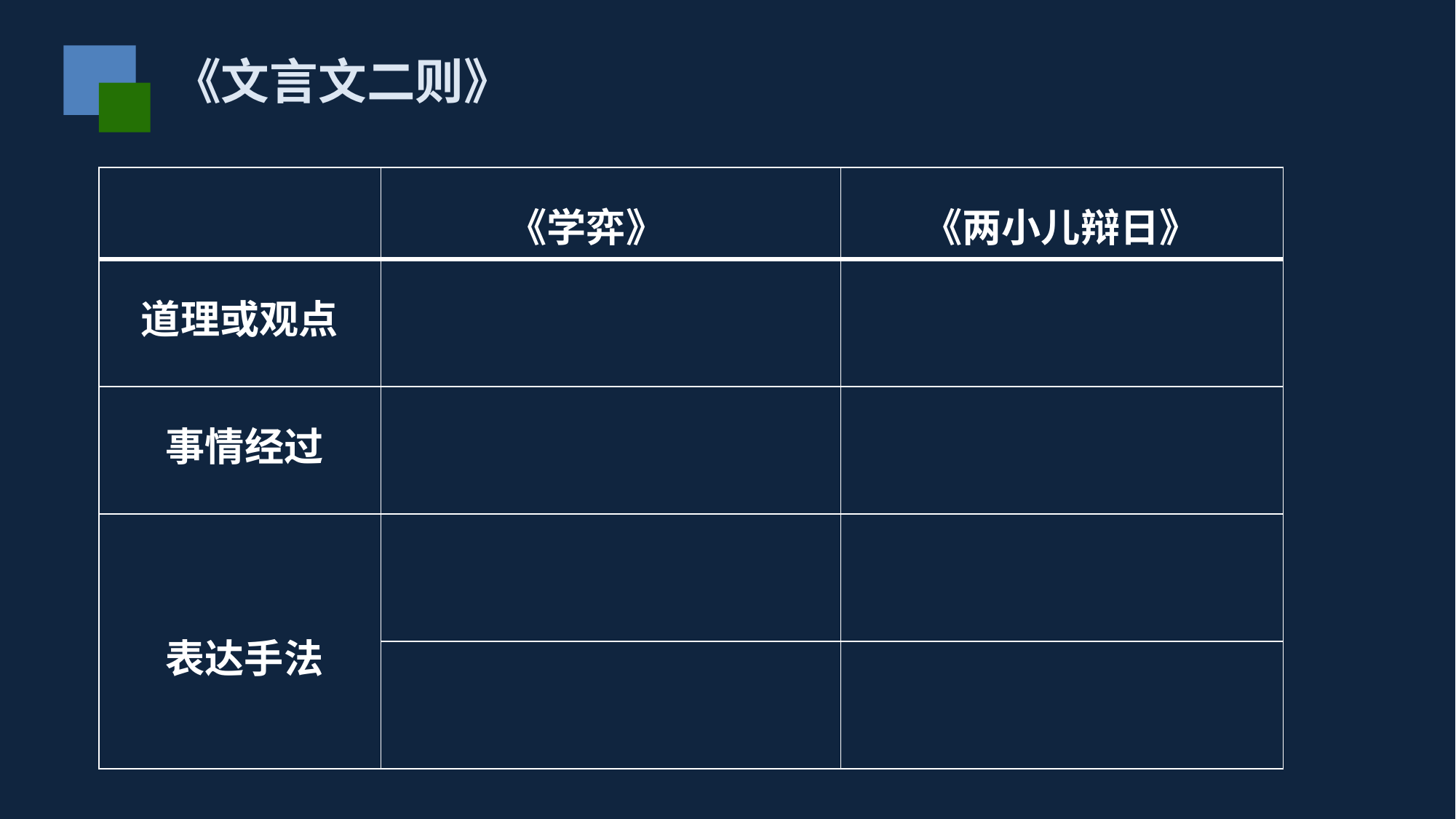

《文言文二则》
|  | 《学弈》 | 《两小儿辩日》 |
| --- | --- | --- |
| 道理或观点 |  |  |
| 事情经过 |  |  |
| 表达手法 |  |  |
|  |  |  |